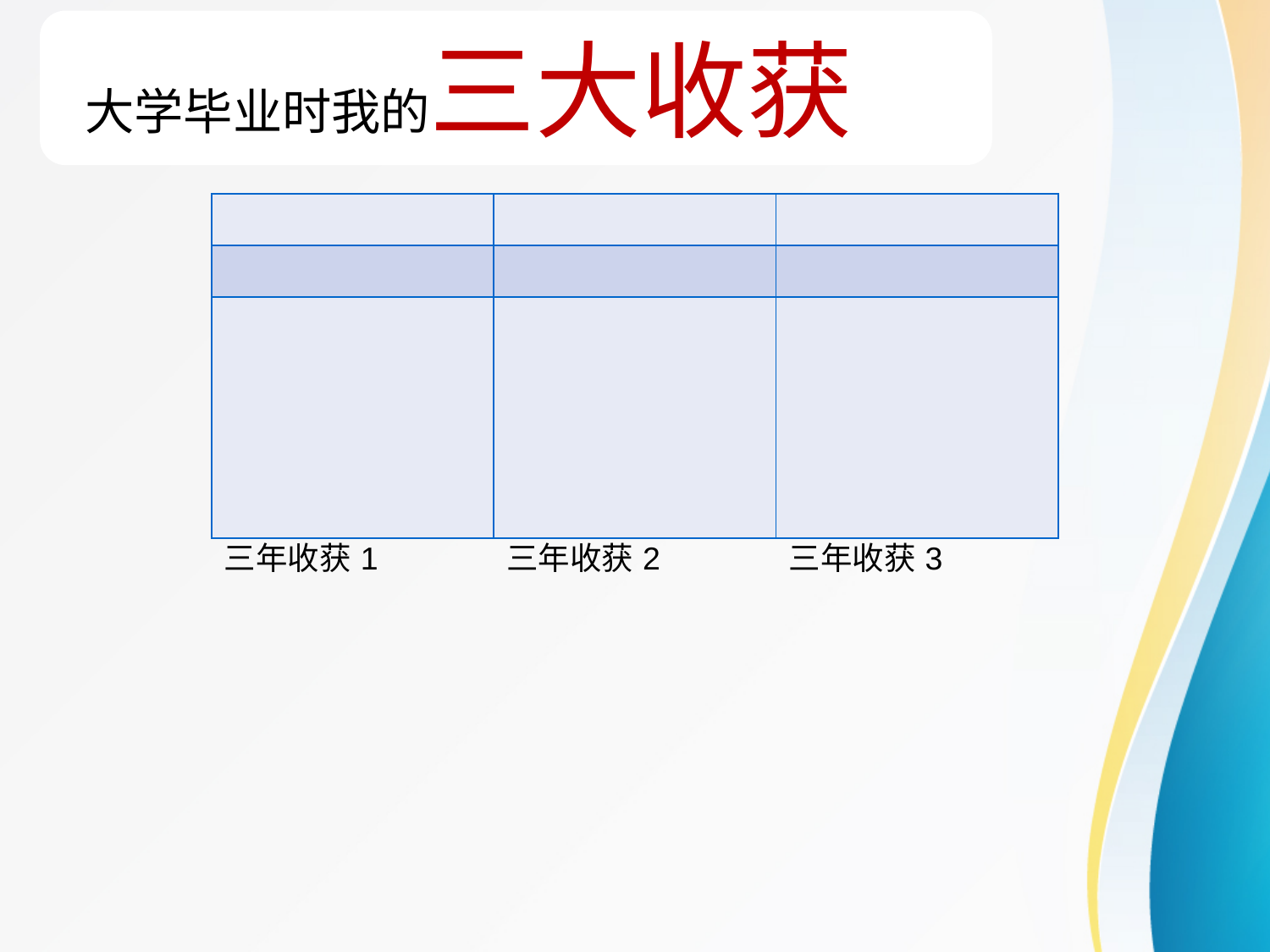

大学毕业时我的三大收获

|  |  |  |
| --- | --- | --- |
|  |  |  |
| 三年收获1 | 三年收获2 | 三年收获3 |